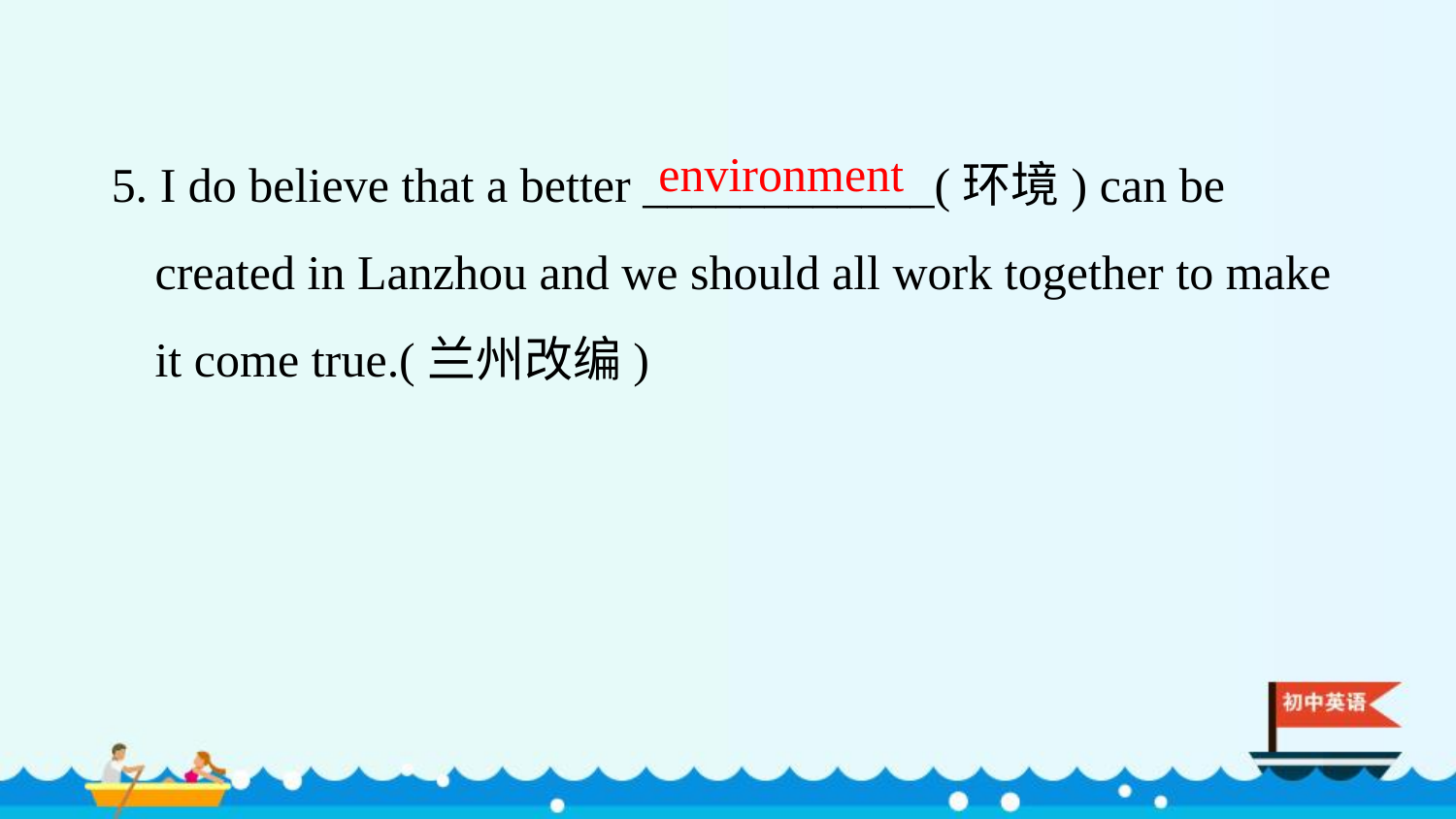

5. I do believe that a better ____________(环境) can be created in Lanzhou and we should all work together to make it come true.(兰州改编)
environment